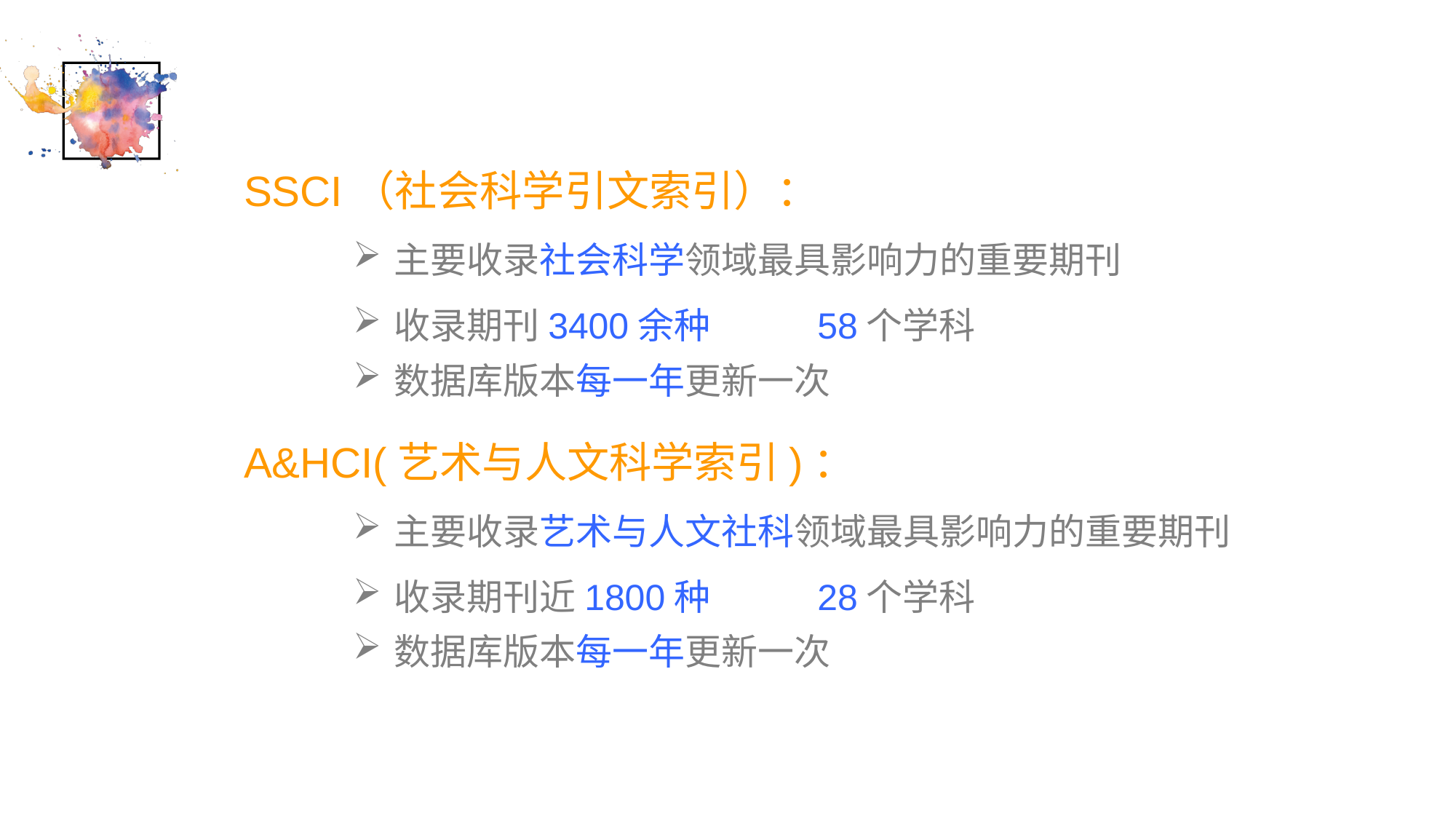

SSCI（社会科学引文索引）：
主要收录社会科学领域最具影响力的重要期刊
收录期刊3400余种            58个学科
数据库版本每一年更新一次
A&HCI(艺术与人文科学索引)：
主要收录艺术与人文社科领域最具影响力的重要期刊
收录期刊近1800种            28个学科
数据库版本每一年更新一次